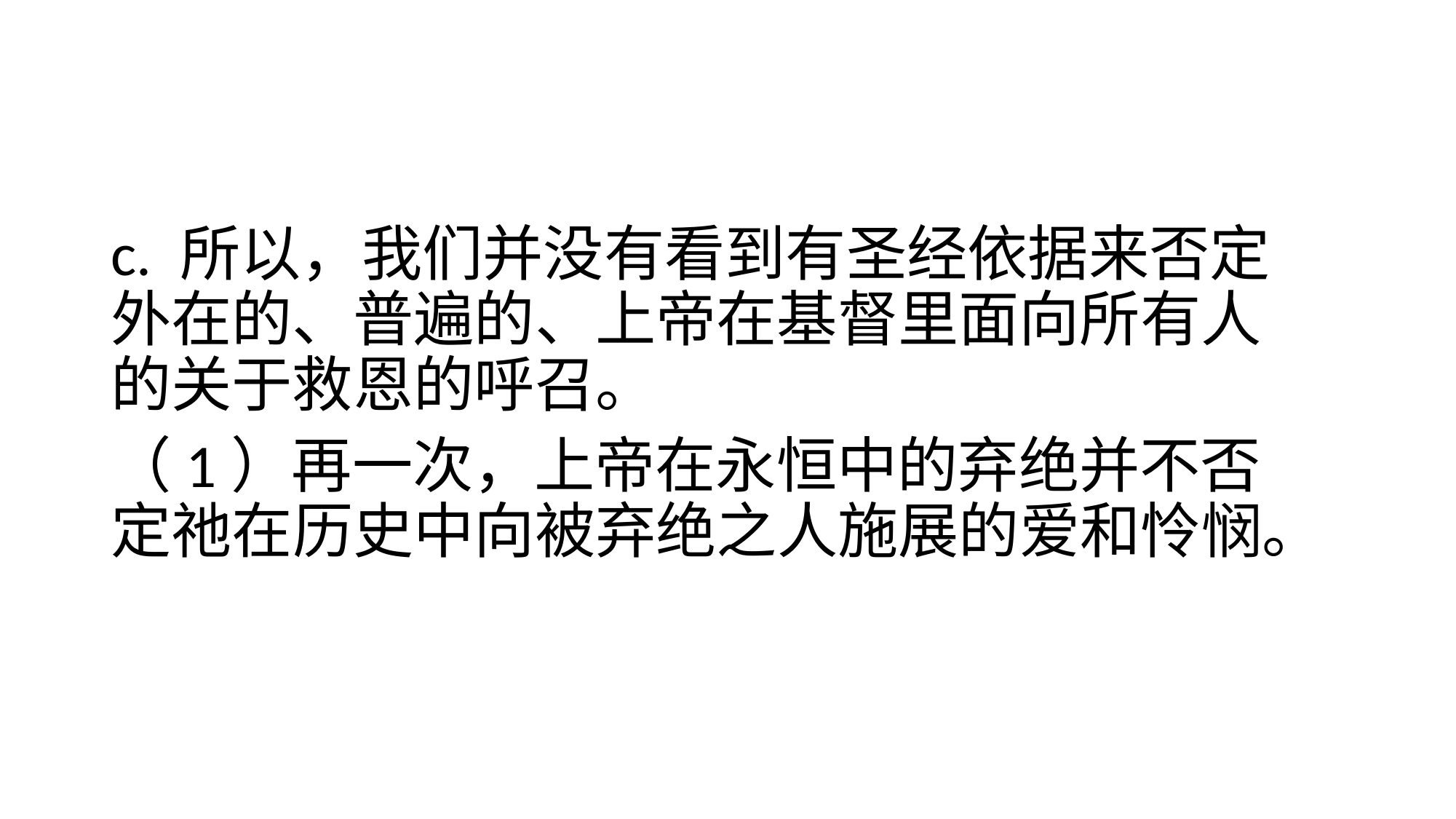

#
c. 所以，我们并没有看到有圣经依据来否定外在的、普遍的、上帝在基督里面向所有人的关于救恩的呼召。
（1）再一次，上帝在永恒中的弃绝并不否定祂在历史中向被弃绝之人施展的爱和怜悯。